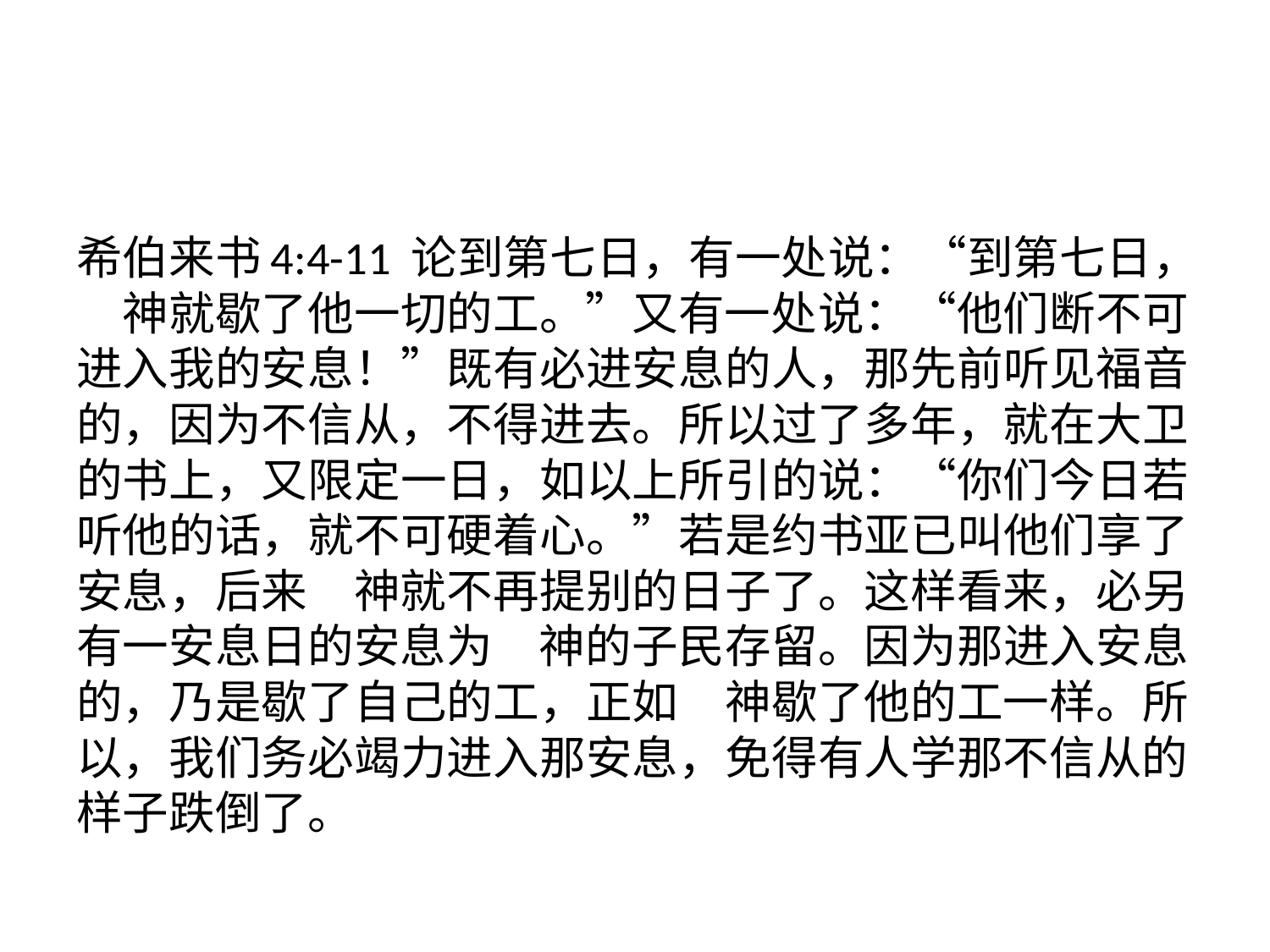

#
希伯来书4:4-11 论到第七日，有一处说：“到第七日，　神就歇了他一切的工。”又有一处说：“他们断不可进入我的安息！”既有必进安息的人，那先前听见福音的，因为不信从，不得进去。所以过了多年，就在大卫的书上，又限定一日，如以上所引的说：“你们今日若听他的话，就不可硬着心。”若是约书亚已叫他们享了安息，后来　神就不再提别的日子了。这样看来，必另有一安息日的安息为　神的子民存留。因为那进入安息的，乃是歇了自己的工，正如　神歇了他的工一样。所以，我们务必竭力进入那安息，免得有人学那不信从的样子跌倒了。